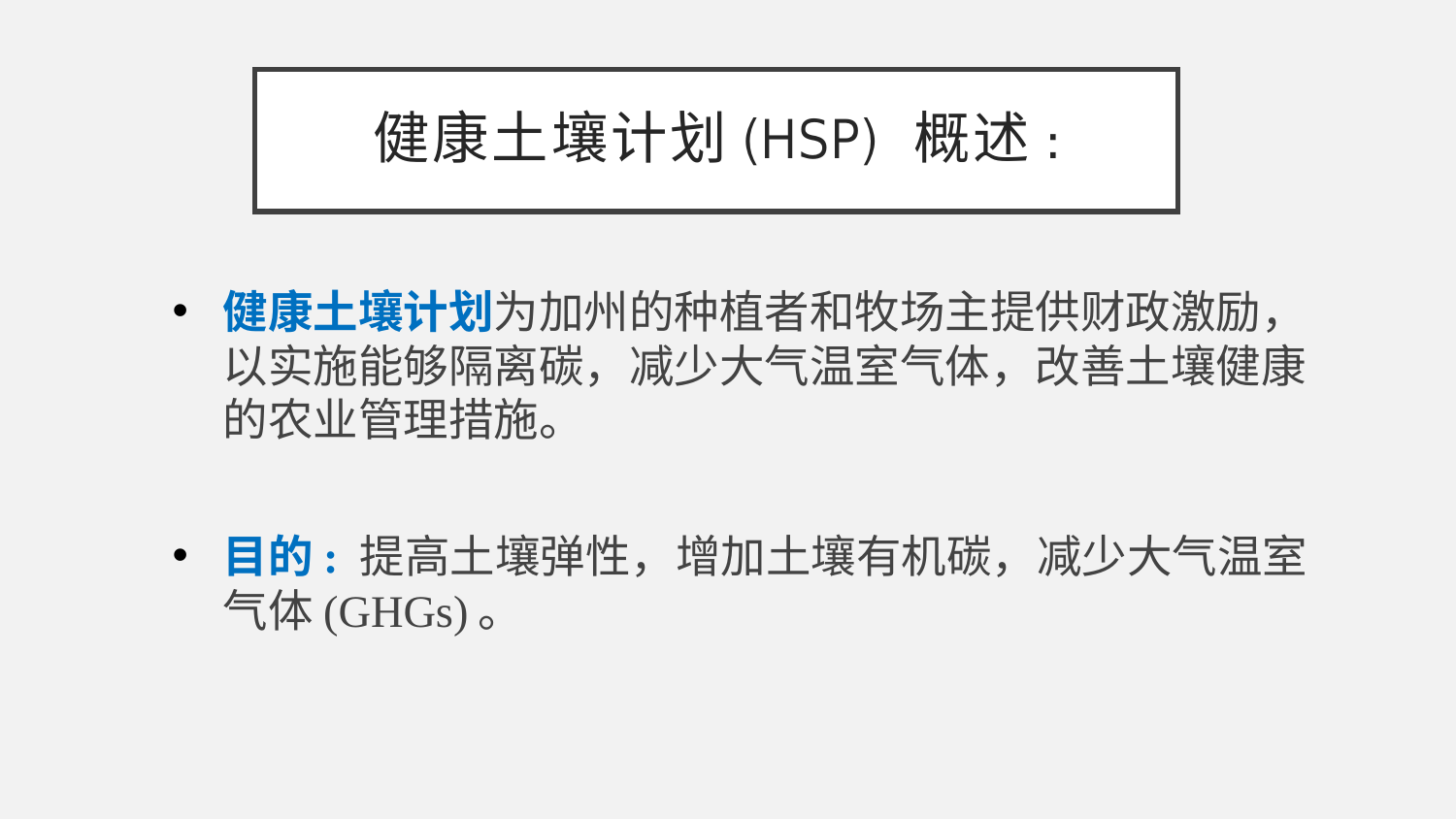

# 健康土壤计划(HSP) 概述:
健康土壤计划为加州的种植者和牧场主提供财政激励，以实施能够隔离碳，减少大气温室气体，改善土壤健康的农业管理措施。

目的: 提高土壤弹性，增加土壤有机碳，减少大气温室气体(GHGs)。